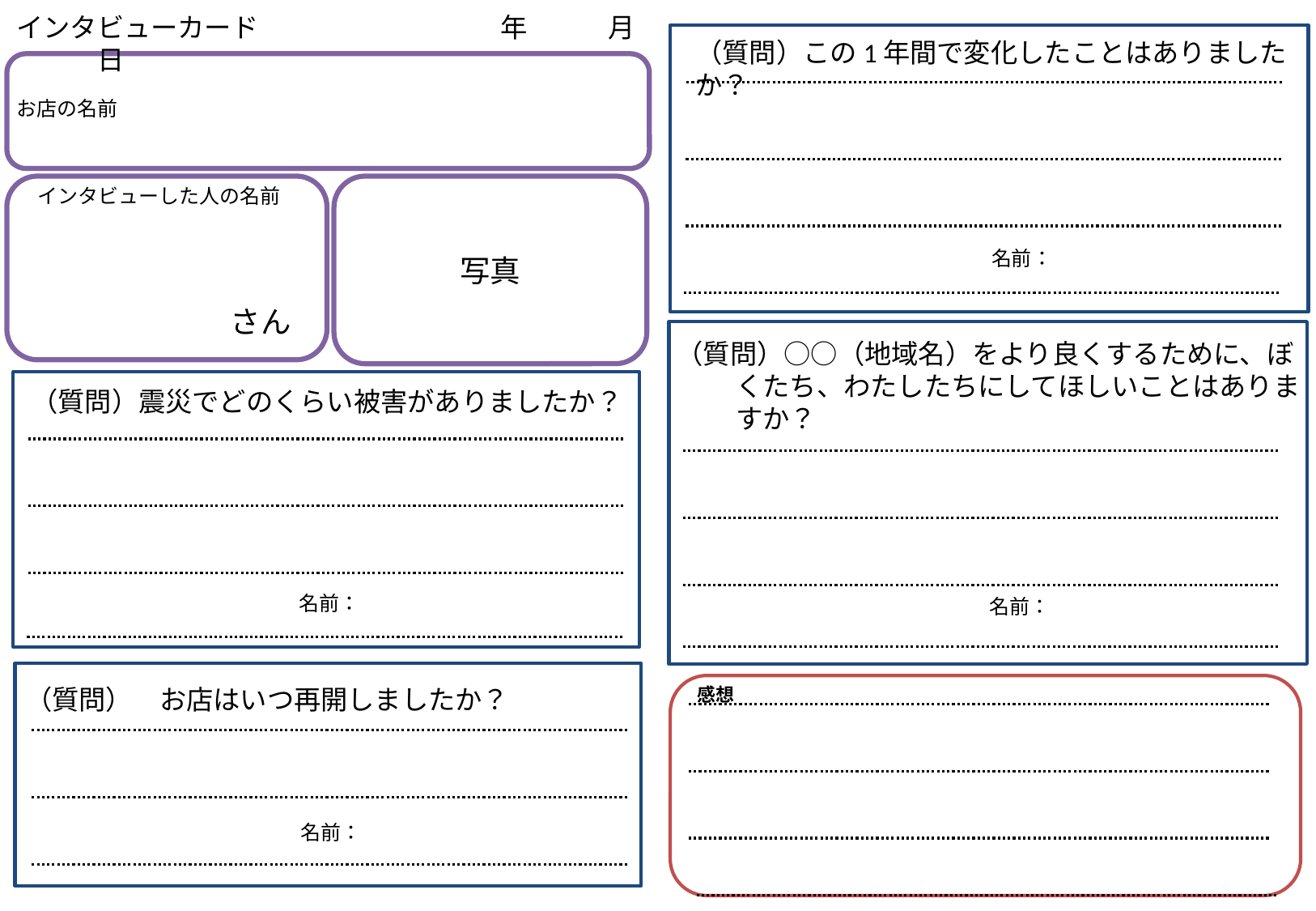

インタビューカード　　　　　　　　　年　　　月　　　日

（質問）この1年間で変化したことはありましたか？

お店の名前

写真
インタビューした人の名前
名前：
さん

（質問）○○（地域名）をより良くするために、ぼくたち、わたしたちにしてほしいことはありますか？

（質問）震災でどのくらい被害がありましたか？
名前：
名前：

（質問）　お店はいつ再開しましたか？
感想
名前：